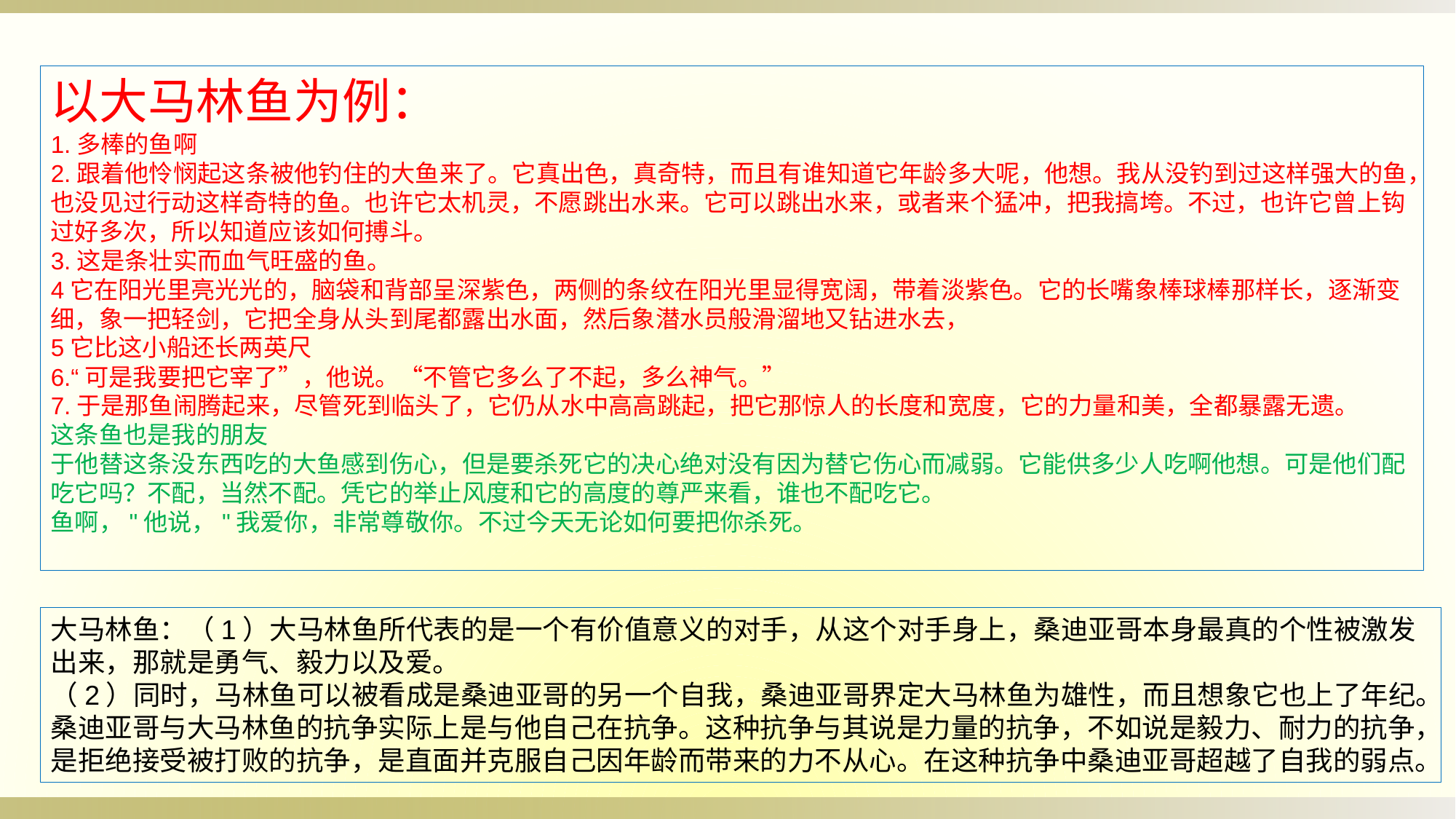

以大马林鱼为例：
1.多棒的鱼啊
2.跟着他怜悯起这条被他钓住的大鱼来了。它真出色，真奇特，而且有谁知道它年龄多大呢，他想。我从没钓到过这样强大的鱼，也没见过行动这样奇特的鱼。也许它太机灵，不愿跳出水来。它可以跳出水来，或者来个猛冲，把我搞垮。不过，也许它曾上钩过好多次，所以知道应该如何搏斗。
3.这是条壮实而血气旺盛的鱼。
4它在阳光里亮光光的，脑袋和背部呈深紫色，两侧的条纹在阳光里显得宽阔，带着淡紫色。它的长嘴象棒球棒那样长，逐渐变细，象一把轻剑，它把全身从头到尾都露出水面，然后象潜水员般滑溜地又钻进水去，
5它比这小船还长两英尺
6.“可是我要把它宰了”，他说。“不管它多么了不起，多么神气。”
7.于是那鱼闹腾起来，尽管死到临头了，它仍从水中高高跳起，把它那惊人的长度和宽度，它的力量和美，全都暴露无遗。
这条鱼也是我的朋友
于他替这条没东西吃的大鱼感到伤心，但是要杀死它的决心绝对没有因为替它伤心而减弱。它能供多少人吃啊他想。可是他们配吃它吗？不配，当然不配。凭它的举止风度和它的高度的尊严来看，谁也不配吃它。
鱼啊，"他说，"我爱你，非常尊敬你。不过今天无论如何要把你杀死。

大马林鱼：（1）大马林鱼所代表的是一个有价值意义的对手，从这个对手身上，桑迪亚哥本身最真的个性被激发出来，那就是勇气、毅力以及爱。
（2）同时，马林鱼可以被看成是桑迪亚哥的另一个自我，桑迪亚哥界定大马林鱼为雄性，而且想象它也上了年纪。桑迪亚哥与大马林鱼的抗争实际上是与他自己在抗争。这种抗争与其说是力量的抗争，不如说是毅力、耐力的抗争，是拒绝接受被打败的抗争，是直面并克服自己因年龄而带来的力不从心。在这种抗争中桑迪亚哥超越了自我的弱点。